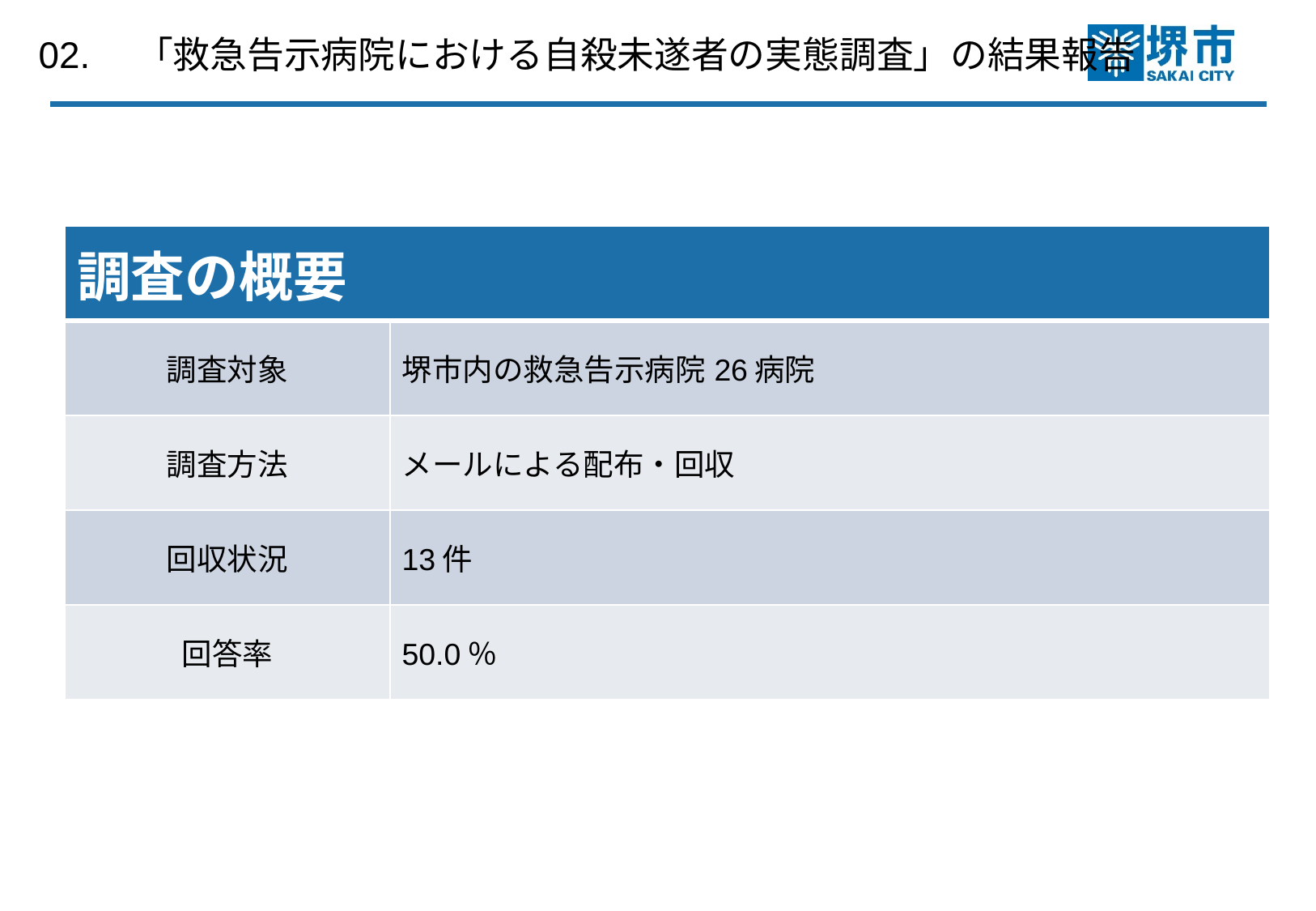

02.　「救急告示病院における自殺未遂者の実態調査」の結果報告

| 調査の概要 |  |
| --- | --- |
| 調査対象 | 堺市内の救急告示病院26病院 |
| 調査方法 | メールによる配布・回収 |
| 回収状況 | 13件 |
| 回答率 | 50.0％ |